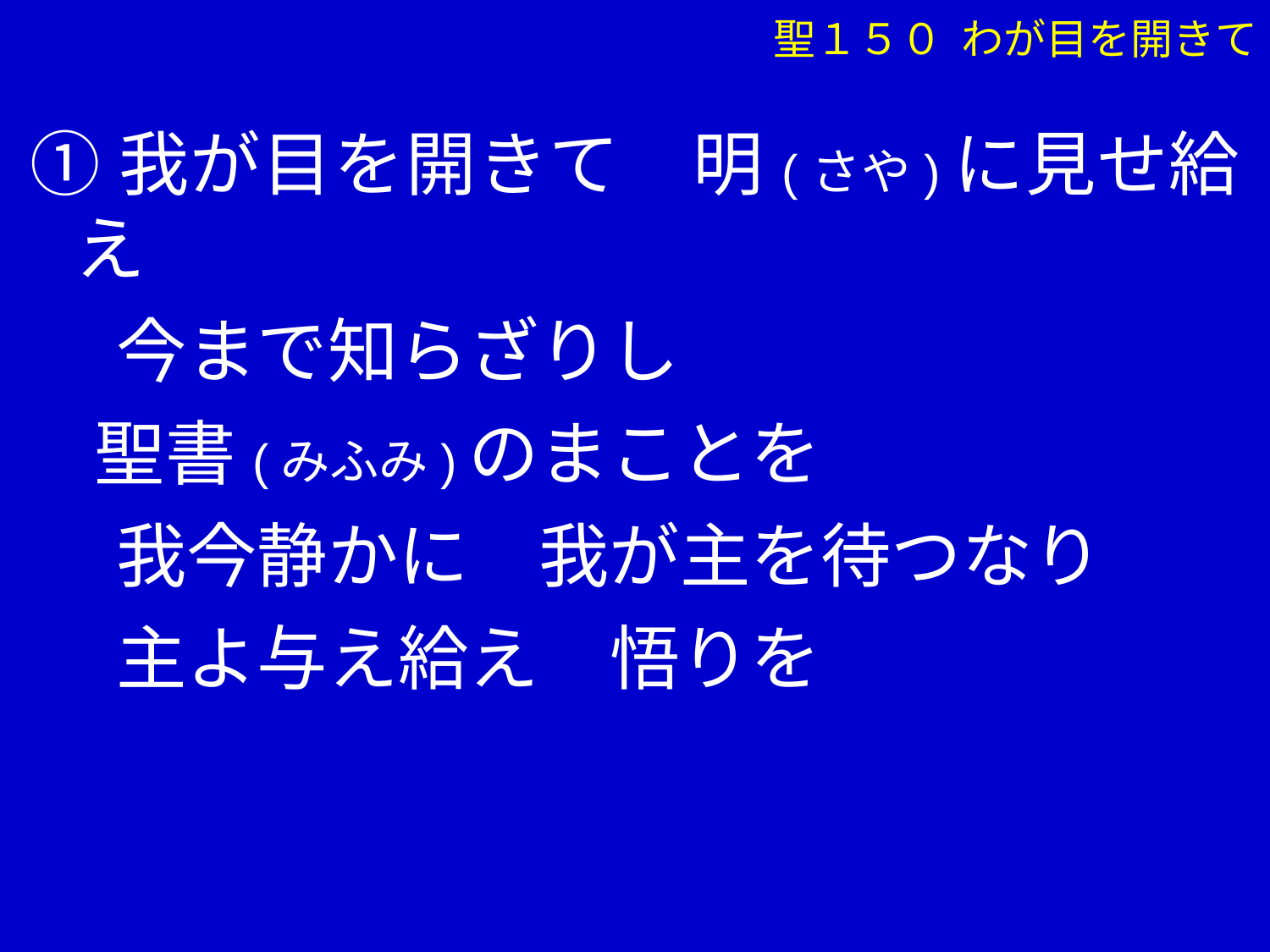

聖１５０  わが目を開きて
①我が目を開きて　明(さや)に見せ給え
　 今まで知らざりし
   聖書(みふみ)のまことを
　 我今静かに　我が主を待つなり
　 主よ与え給え　悟りを